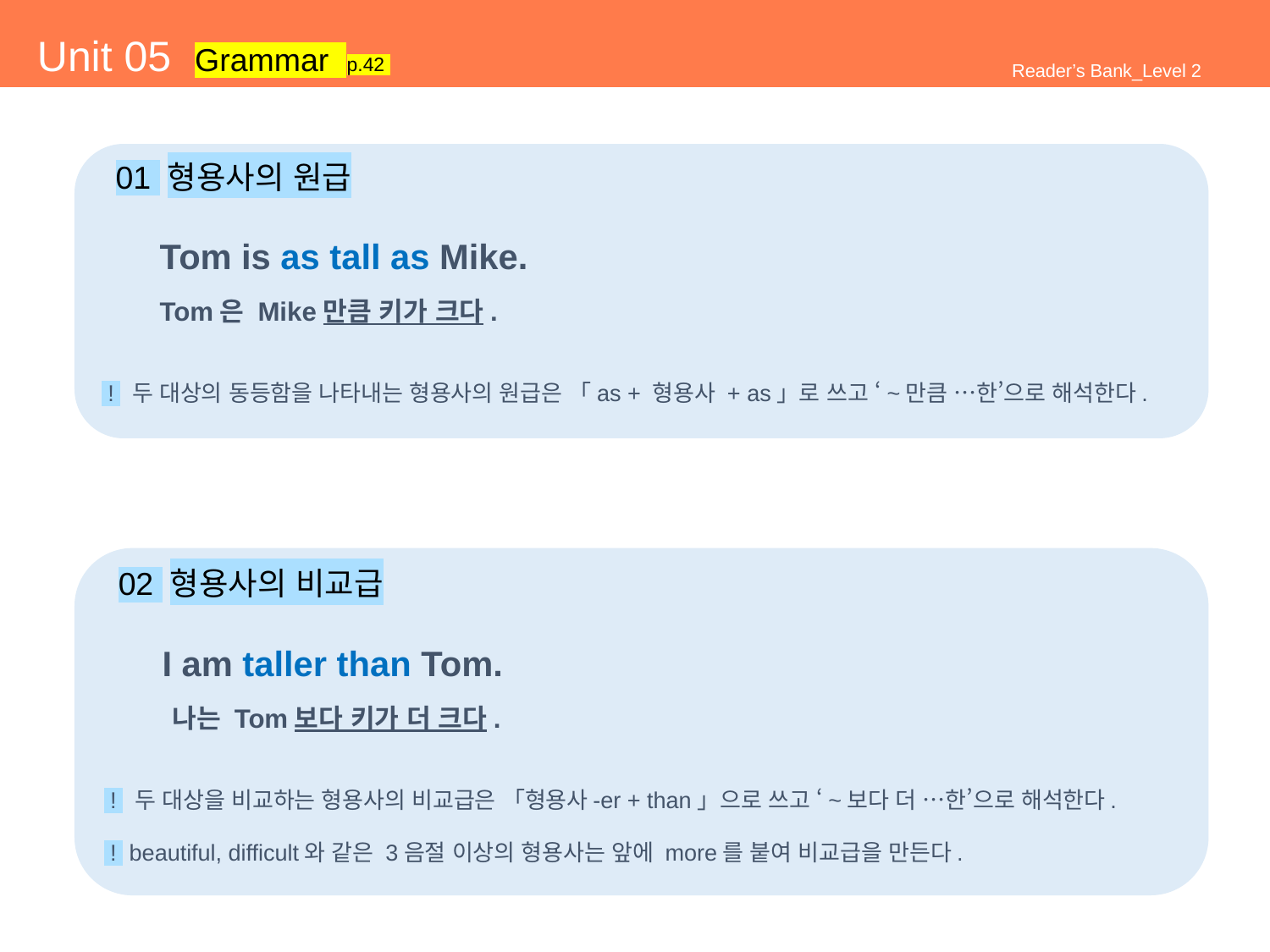

# Unit 05  Grammar  p.42
Reader’s Bank_Level 2

  01 형용사의 원급

      Tom is as tall as Mike.
      Tom은 Mike만큼 키가 크다.

 !  두 대상의 동등함을 나타내는 형용사의 원급은 「as + 형용사 + as」로 쓰고 ‘~만큼 …한’으로 해석한다.

  02 형용사의 비교급

      I am taller than Tom.
      나는 Tom보다 키가 더 크다.

 !  두 대상을 비교하는 형용사의 비교급은 「형용사-er + than」으로 쓰고 ‘~보다 더 …한’으로 해석한다.
 !  beautiful, difficult와 같은 3음절 이상의 형용사는 앞에 more를 붙여 비교급을 만든다.